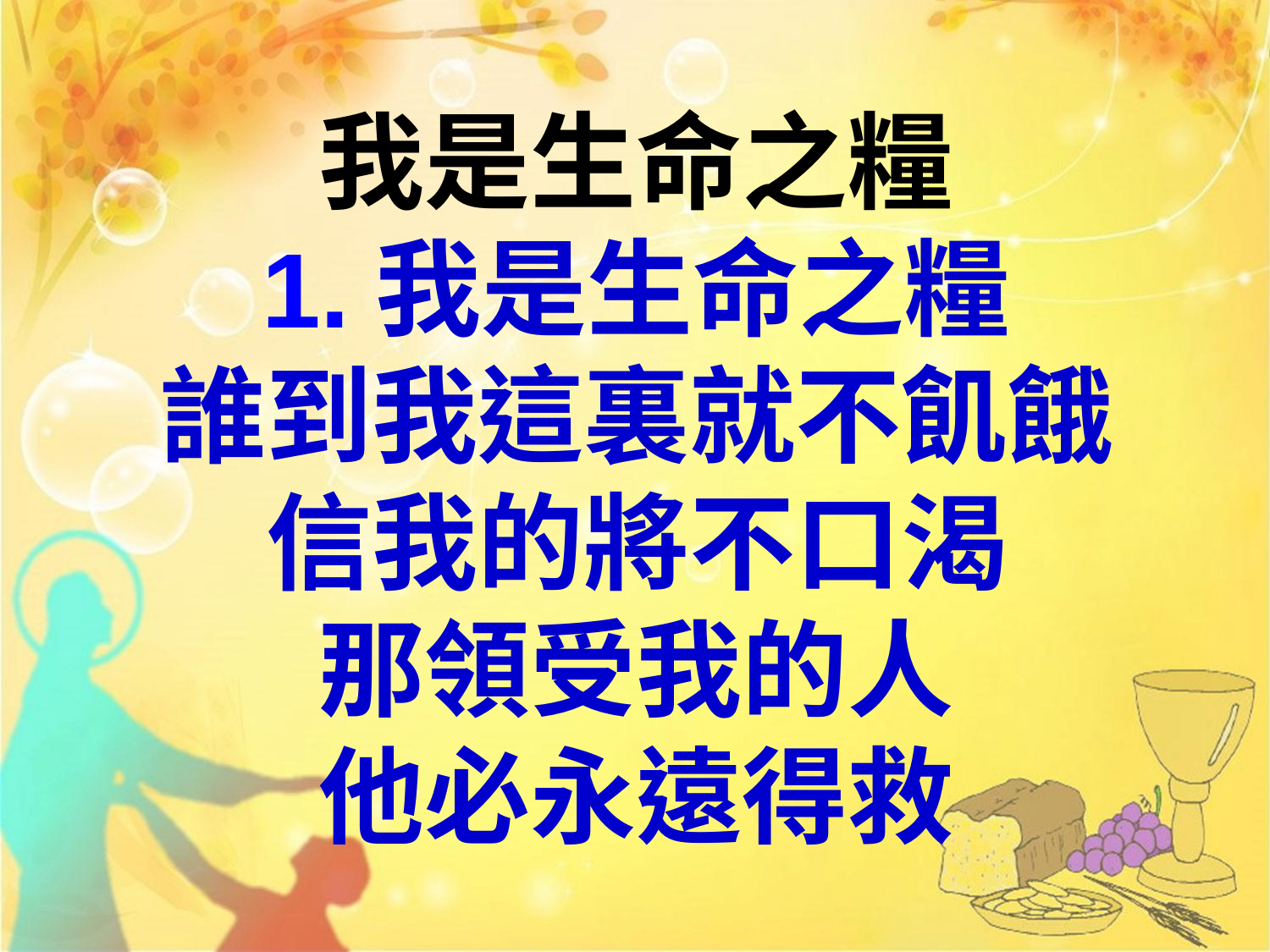

# 我是生命之糧 1.我是生命之糧 誰到我這裏就不飢餓 信我的將不口渴 那領受我的人 他必永遠得救